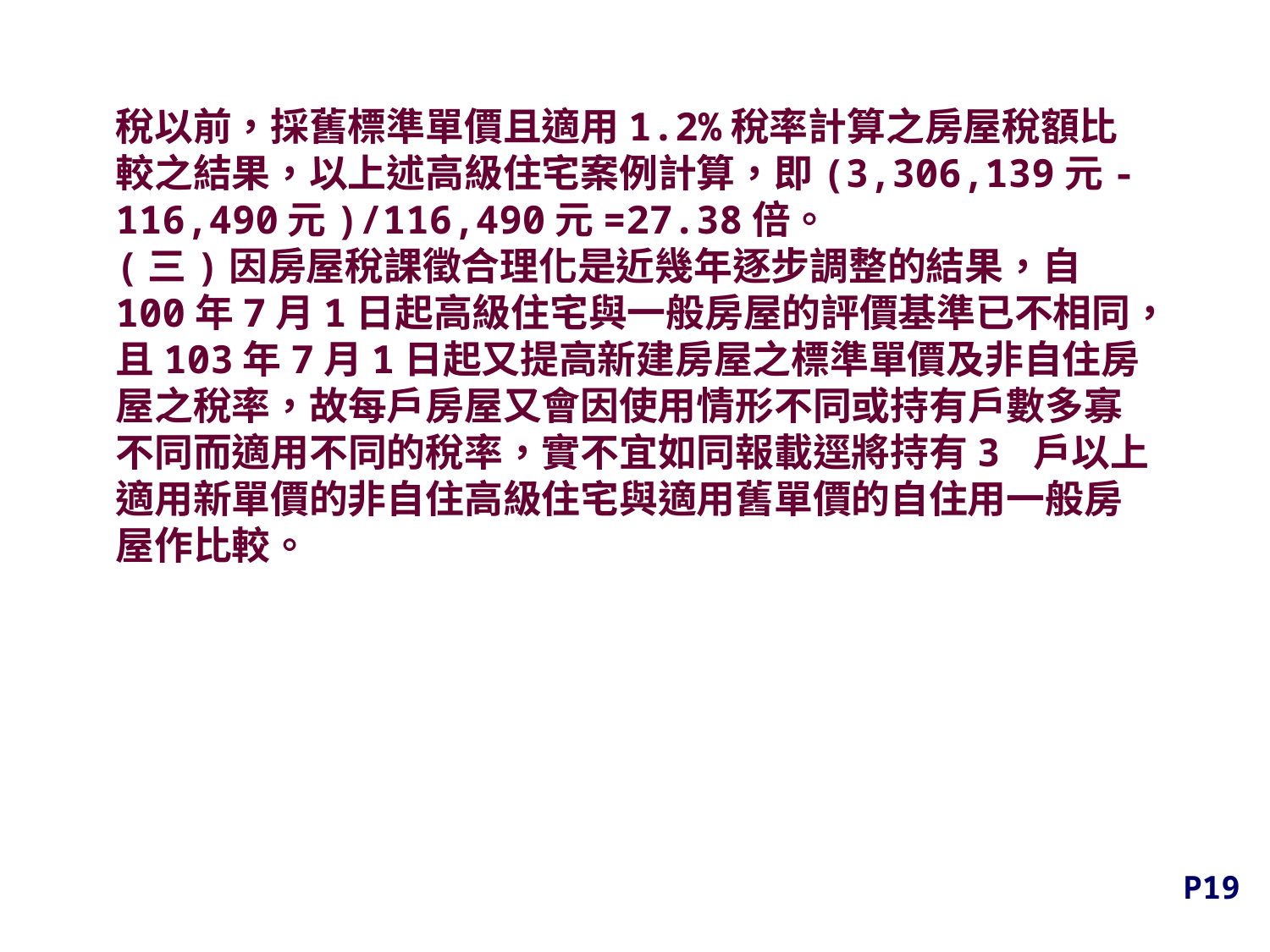

稅以前，採舊標準單價且適用1.2%稅率計算之房屋稅額比較之結果，以上述高級住宅案例計算，即(3,306,139元-116,490元)/116,490元=27.38倍。
(三)因房屋稅課徵合理化是近幾年逐步調整的結果，自100年7月1日起高級住宅與一般房屋的評價基準已不相同，且103年7月1日起又提高新建房屋之標準單價及非自住房屋之稅率，故每戶房屋又會因使用情形不同或持有戶數多寡不同而適用不同的稅率，實不宜如同報載逕將持有3 戶以上適用新單價的非自住高級住宅與適用舊單價的自住用一般房屋作比較。
P19